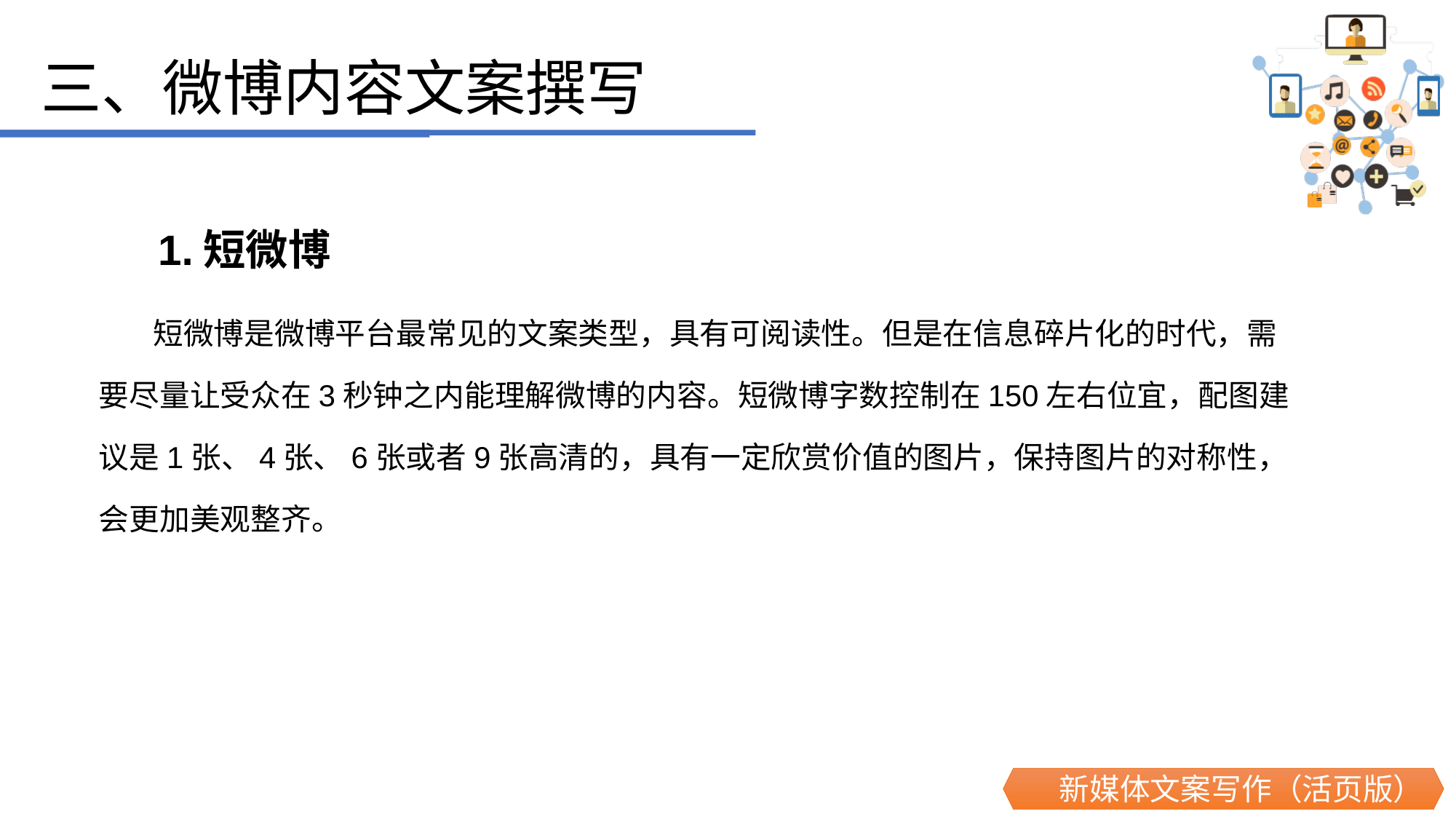

三、微博内容文案撰写

     1.短微博
       短微博是微博平台最常见的文案类型，具有可阅读性。但是在信息碎片化的时代，需要尽量让受众在3秒钟之内能理解微博的内容。短微博字数控制在150左右位宜，配图建议是1张、4张、6张或者9张高清的，具有一定欣赏价值的图片，保持图片的对称性，会更加美观整齐。